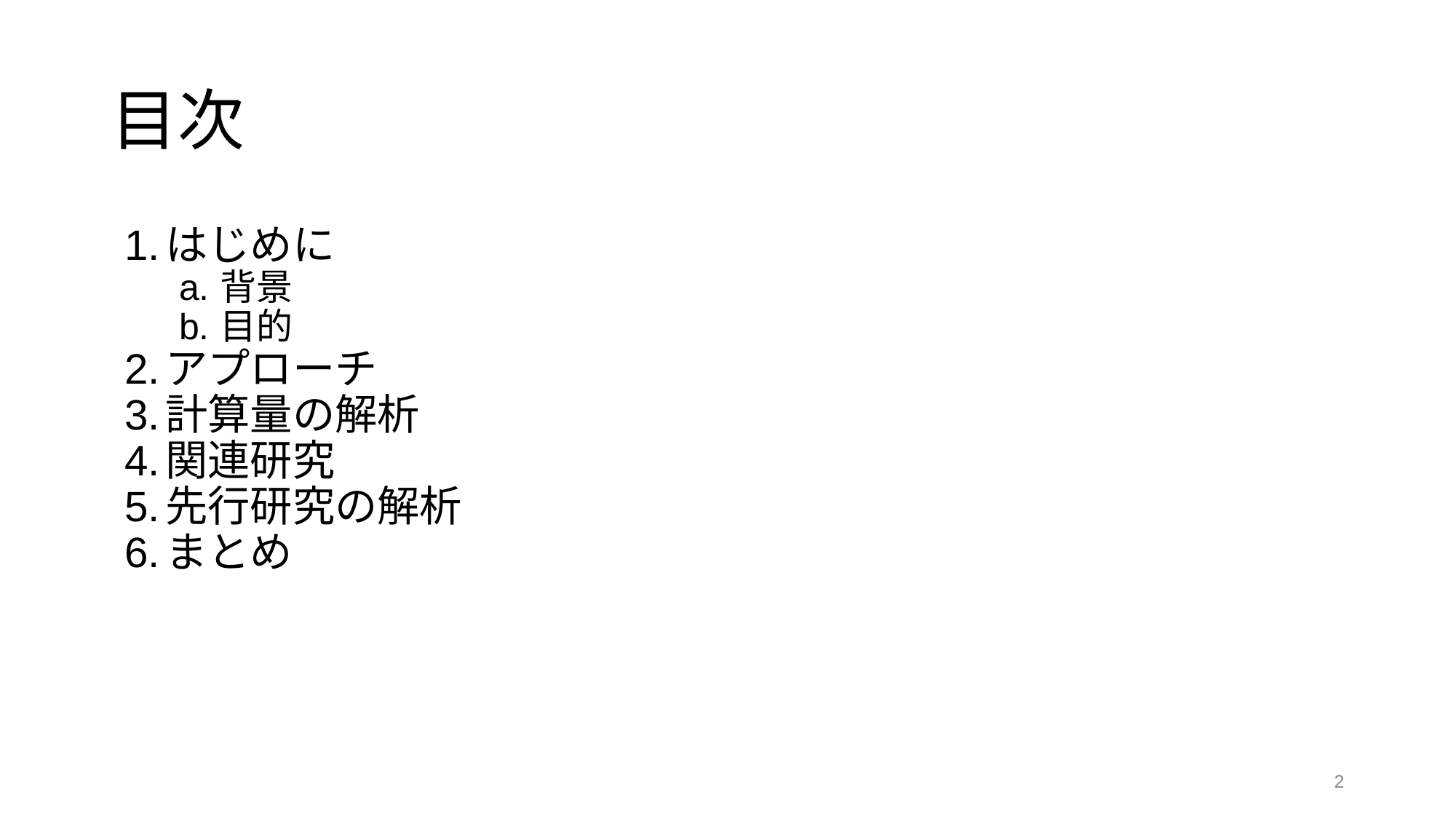

# 目次
はじめに
背景
目的
アプローチ
計算量の解析
関連研究
先行研究の解析
まとめ
2